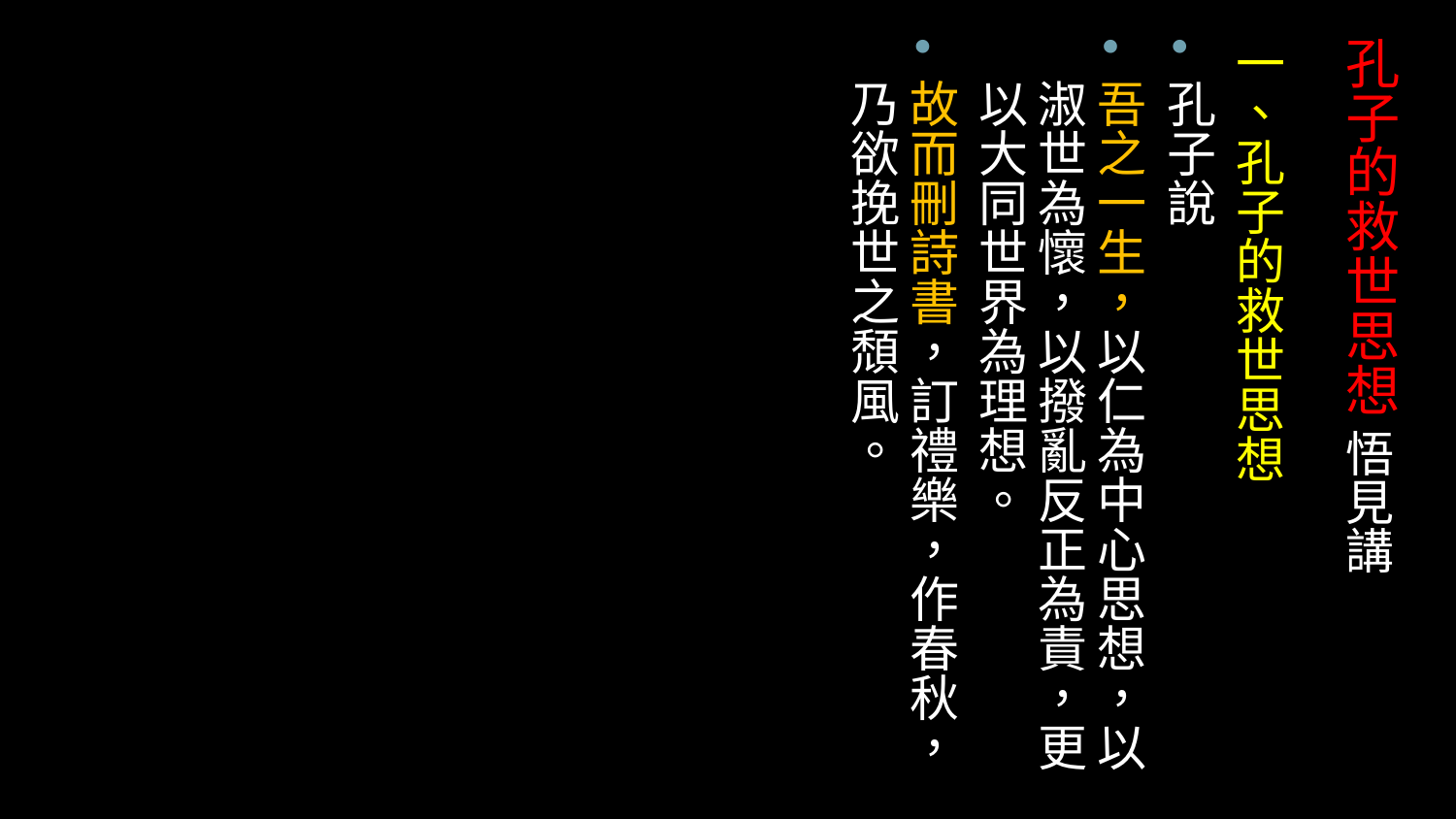

一、孔子的救世思想
孔子說
吾之一生，以仁為中心思想，以淑世為懷，以撥亂反正為責，更以大同世界為理想。
故而刪詩書，訂禮樂，作春秋，乃欲挽世之頹風。

# 孔子的救世思想 悟見講